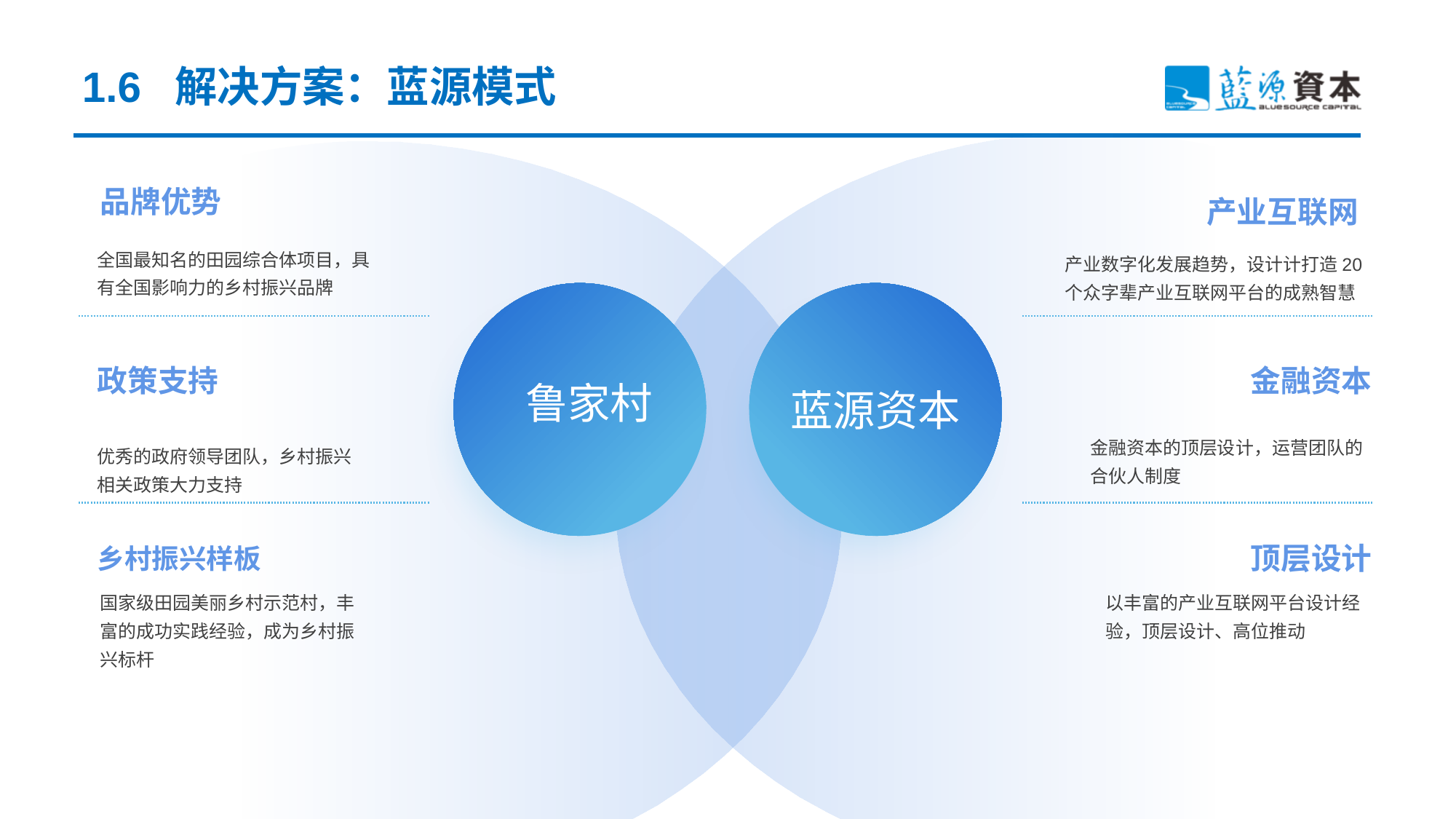

1.6  解决方案：蓝源模式

品牌优势
产业互联网
全国最知名的田园综合体项目，具有全国影响力的乡村振兴品牌
产业数字化发展趋势，设计计打造20个众字辈产业互联网平台的成熟智慧

政策支持
金融资本
鲁家村
蓝源资本
金融资本的顶层设计，运营团队的合伙人制度
优秀的政府领导团队，乡村振兴相关政策大力支持
顶层设计
乡村振兴样板
以丰富的产业互联网平台设计经验，顶层设计、高位推动
国家级田园美丽乡村示范村，丰富的成功实践经验，成为乡村振兴标杆